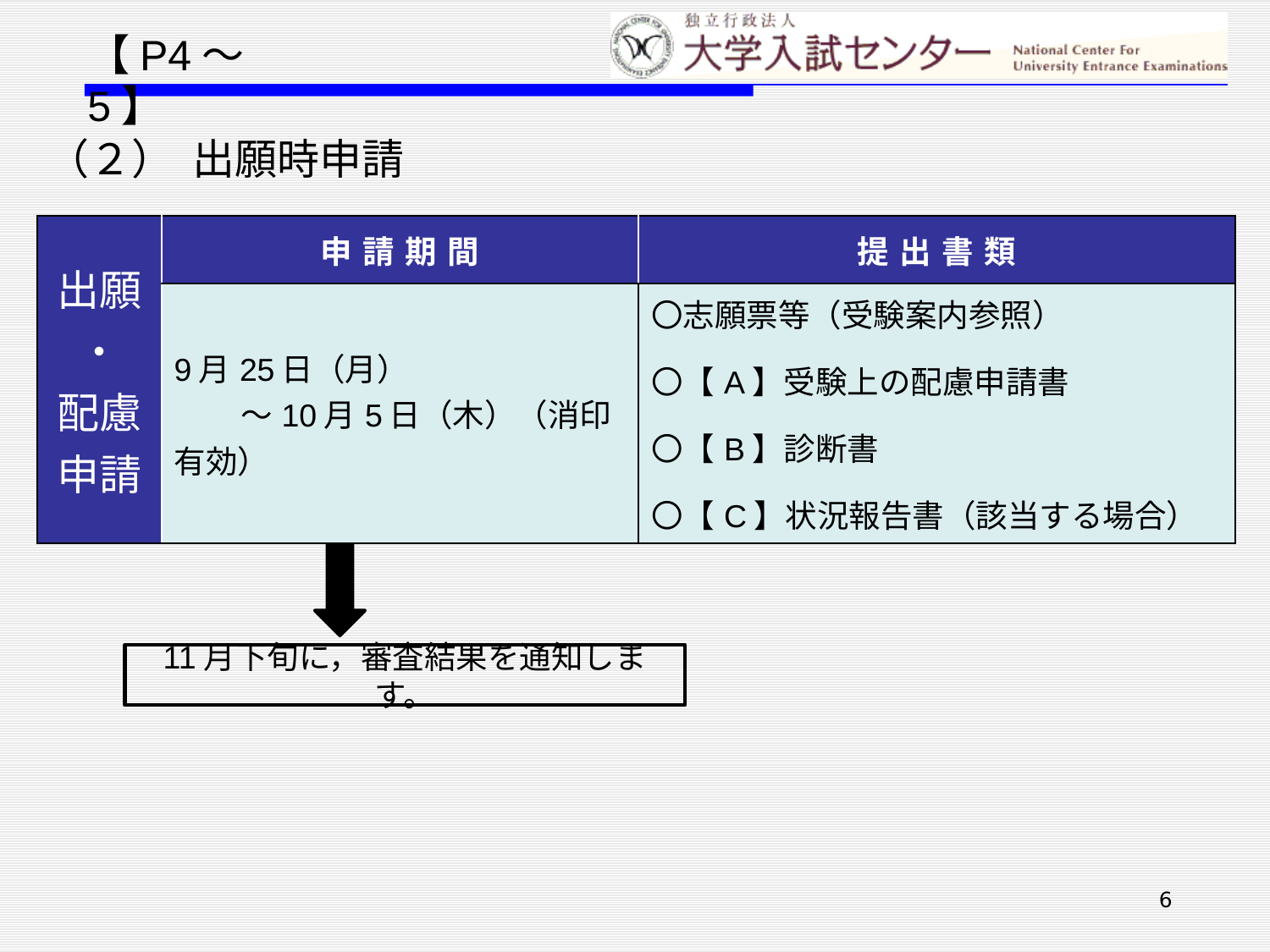

【P4～5】
（２）  出願時申請
| 出願 ・ 配慮申請 | 申請期間 | 提出書類 |
| --- | --- | --- |
|  | 9月25日（月） ～10月5日（木）（消印有効） | 〇志願票等（受験案内参照） 〇【A】受験上の配慮申請書 〇【B】診断書 〇【C】状況報告書（該当する場合） |

11月下旬に，審査結果を通知します。
6